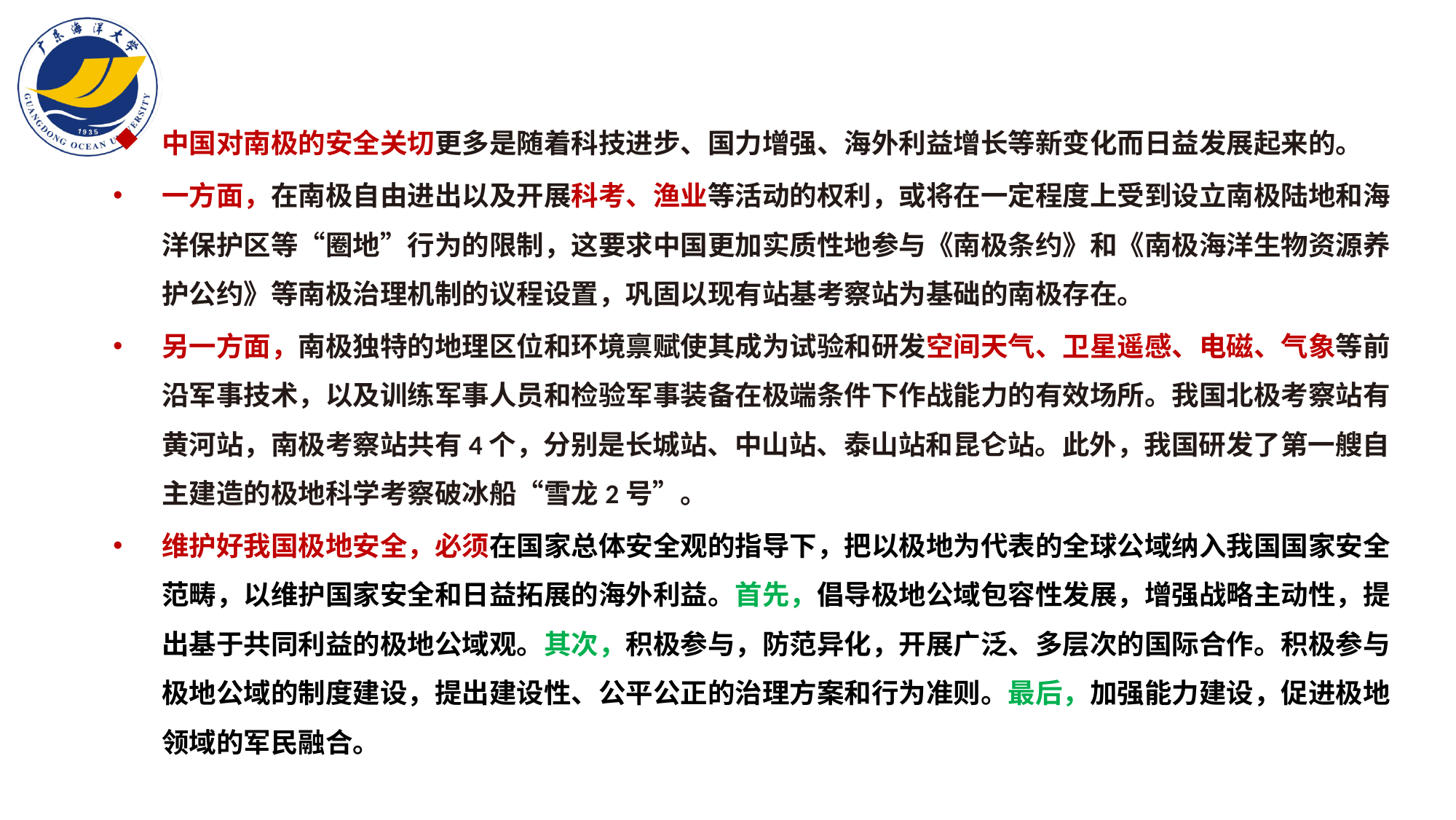

中国对南极的安全关切更多是随着科技进步、国力增强、海外利益增长等新变化而日益发展起来的。
一方面，在南极自由进出以及开展科考、渔业等活动的权利，或将在一定程度上受到设立南极陆地和海洋保护区等“圈地”行为的限制，这要求中国更加实质性地参与《南极条约》和《南极海洋生物资源养护公约》等南极治理机制的议程设置，巩固以现有站基考察站为基础的南极存在。
另一方面，南极独特的地理区位和环境禀赋使其成为试验和研发空间天气、卫星遥感、电磁、气象等前沿军事技术，以及训练军事人员和检验军事装备在极端条件下作战能力的有效场所。我国北极考察站有黄河站，南极考察站共有4个，分别是长城站、中山站、泰山站和昆仑站。此外，我国研发了第一艘自主建造的极地科学考察破冰船“雪龙2号”。
维护好我国极地安全，必须在国家总体安全观的指导下，把以极地为代表的全球公域纳入我国国家安全范畴，以维护国家安全和日益拓展的海外利益。首先，倡导极地公域包容性发展，增强战略主动性，提出基于共同利益的极地公域观。其次，积极参与，防范异化，开展广泛、多层次的国际合作。积极参与极地公域的制度建设，提出建设性、公平公正的治理方案和行为准则。最后，加强能力建设，促进极地领域的军民融合。